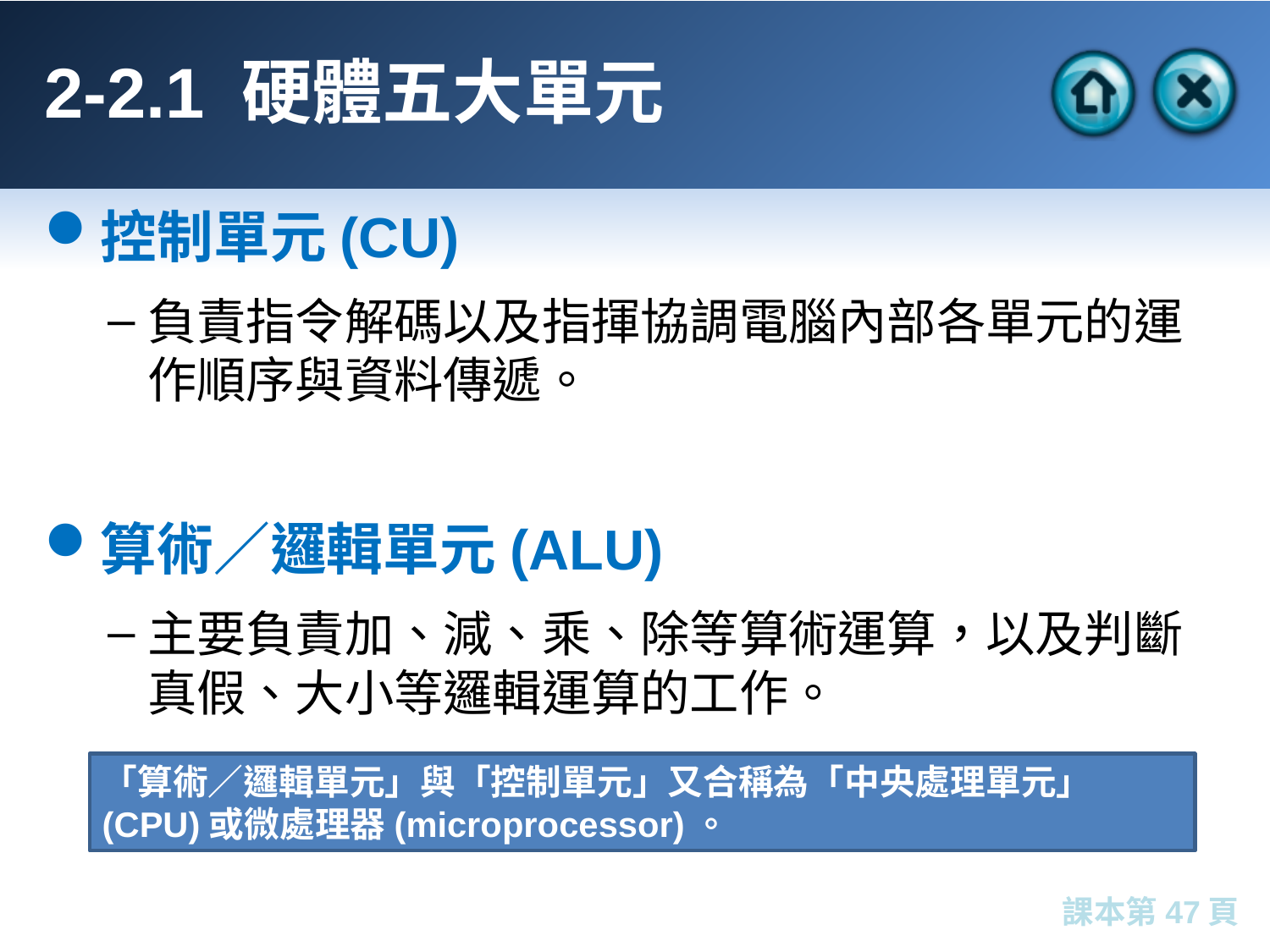

# 2-2.1 硬體五大單元
控制單元(CU)
負責指令解碼以及指揮協調電腦內部各單元的運作順序與資料傳遞。

算術／邏輯單元(ALU)
主要負責加、減、乘、除等算術運算，以及判斷真假、大小等邏輯運算的工作。
「算術／邏輯單元」與「控制單元」又合稱為「中央處理單元」(CPU)或微處理器(microprocessor)。
課本第47頁